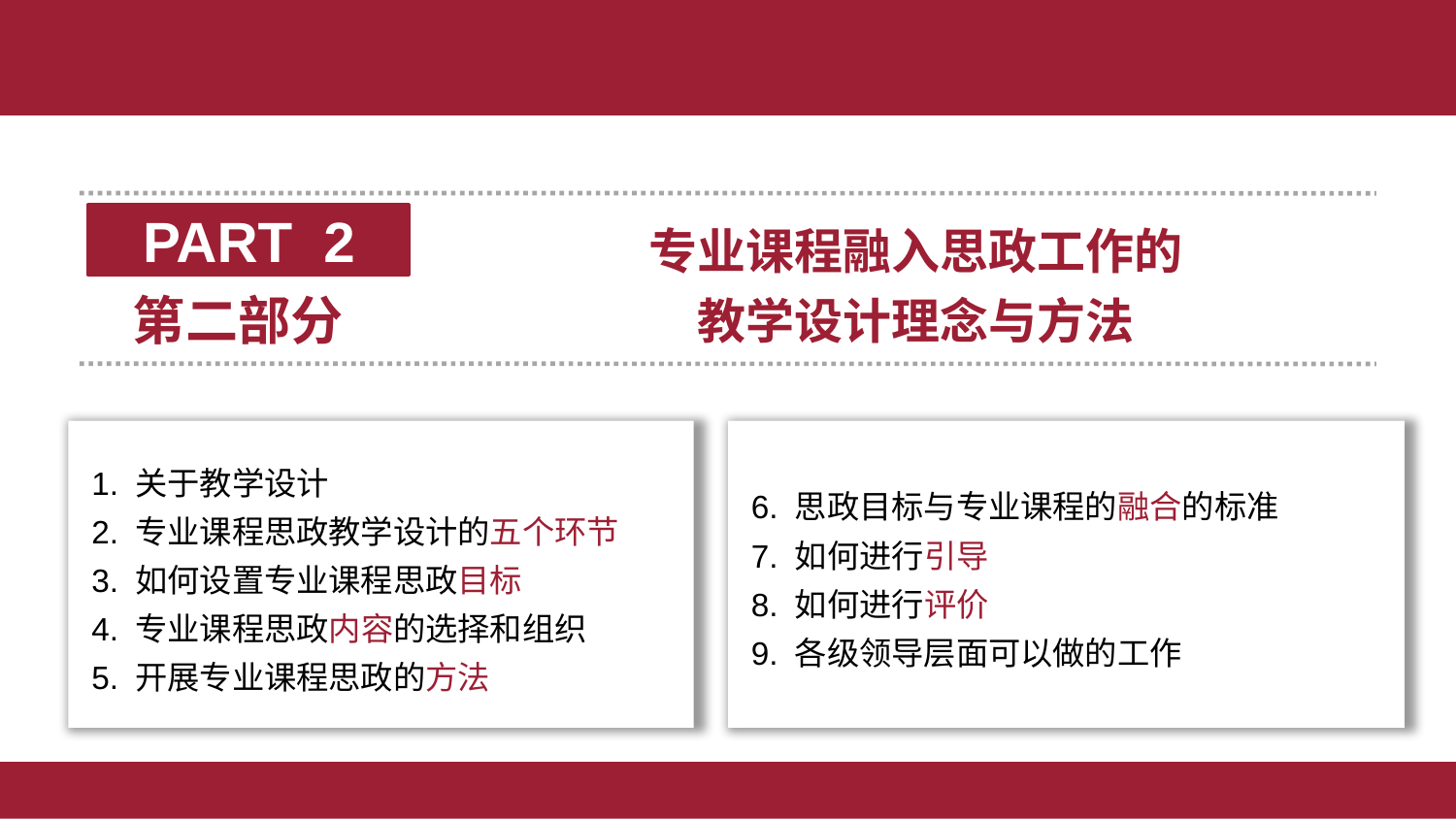

PART  2
第二部分

专业课程融入思政工作的
教学设计理念与方法
 1. 关于教学设计
 2. 专业课程思政教学设计的五个环节
 3. 如何设置专业课程思政目标
 4. 专业课程思政内容的选择和组织
 5. 开展专业课程思政的方法
 6. 思政目标与专业课程的融合的标准
 7. 如何进行引导
 8. 如何进行评价
 9. 各级领导层面可以做的工作